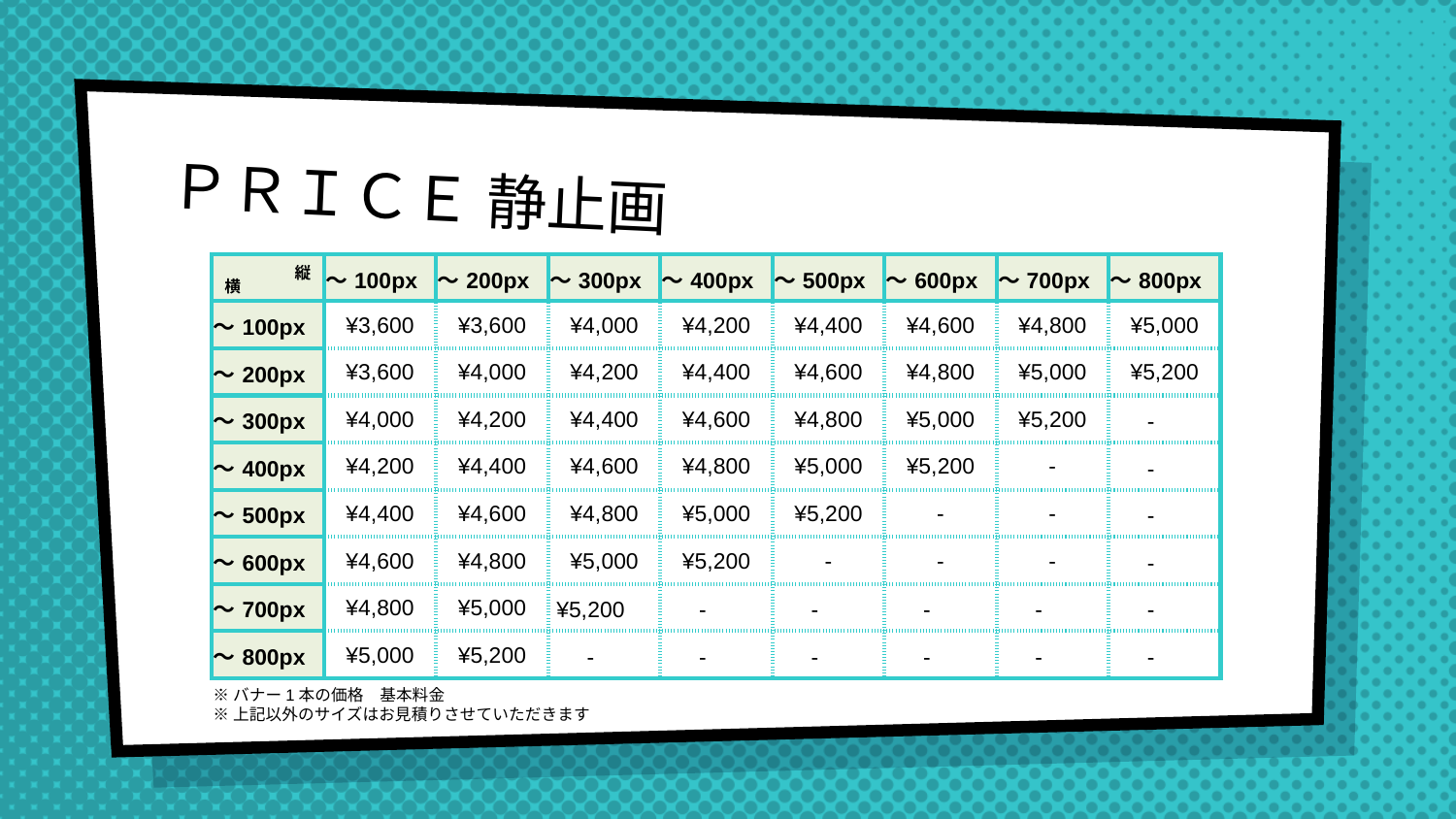

# ＰＲＩＣＥ 静止画
|  | ～100px | ～200px | ～300px | ～400px | ～500px | ～600px | ～700px | ～800px |
| --- | --- | --- | --- | --- | --- | --- | --- | --- |
| ～100px | ¥3,600 | ¥3,600 | ¥4,000 | ¥4,200 | ¥4,400 | ¥4,600 | ¥4,800 | ¥5,000 |
| ～200px | ¥3,600 | ¥4,000 | ¥4,200 | ¥4,400 | ¥4,600 | ¥4,800 | ¥5,000 | ¥5,200 |
| ～300px | ¥4,000 | ¥4,200 | ¥4,400 | ¥4,600 | ¥4,800 | ¥5,000 | ¥5,200 | - |
| ～400px | ¥4,200 | ¥4,400 | ¥4,600 | ¥4,800 | ¥5,000 | ¥5,200 | - | - |
| ～500px | ¥4,400 | ¥4,600 | ¥4,800 | ¥5,000 | ¥5,200 | - | - | - |
| ～600px | ¥4,600 | ¥4,800 | ¥5,000 | ¥5,200 | - | - | - | - |
| ～700px | ¥4,800 | ¥5,000 | ¥5,200 | - | - | - | - | - |
| ～800px | ¥5,000 | ¥5,200 | - | - | - | - | - | - |
縦
横
※バナー1本の価格　基本料金
※上記以外のサイズはお見積りさせていただきます